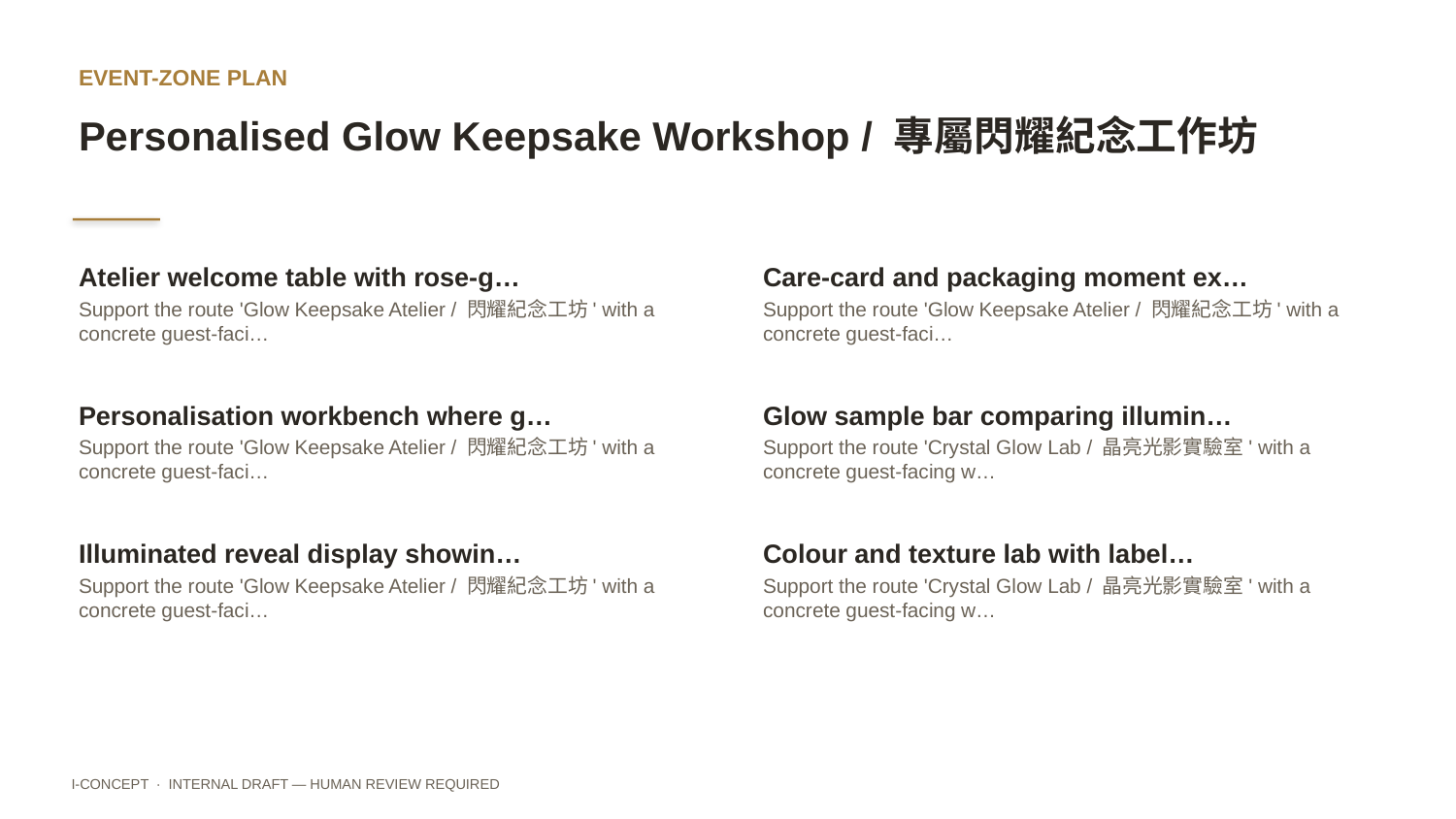

EVENT-ZONE PLAN
Personalised Glow Keepsake Workshop / 專屬閃耀紀念工作坊

Atelier welcome table with rose-g…
Support the route 'Glow Keepsake Atelier / 閃耀紀念工坊' with a concrete guest-faci…
Care-card and packaging moment ex…
Support the route 'Glow Keepsake Atelier / 閃耀紀念工坊' with a concrete guest-faci…
Personalisation workbench where g…
Support the route 'Glow Keepsake Atelier / 閃耀紀念工坊' with a concrete guest-faci…
Glow sample bar comparing illumin…
Support the route 'Crystal Glow Lab / 晶亮光影實驗室' with a concrete guest-facing w…
Illuminated reveal display showin…
Support the route 'Glow Keepsake Atelier / 閃耀紀念工坊' with a concrete guest-faci…
Colour and texture lab with label…
Support the route 'Crystal Glow Lab / 晶亮光影實驗室' with a concrete guest-facing w…
I-CONCEPT  ·  INTERNAL DRAFT — HUMAN REVIEW REQUIRED